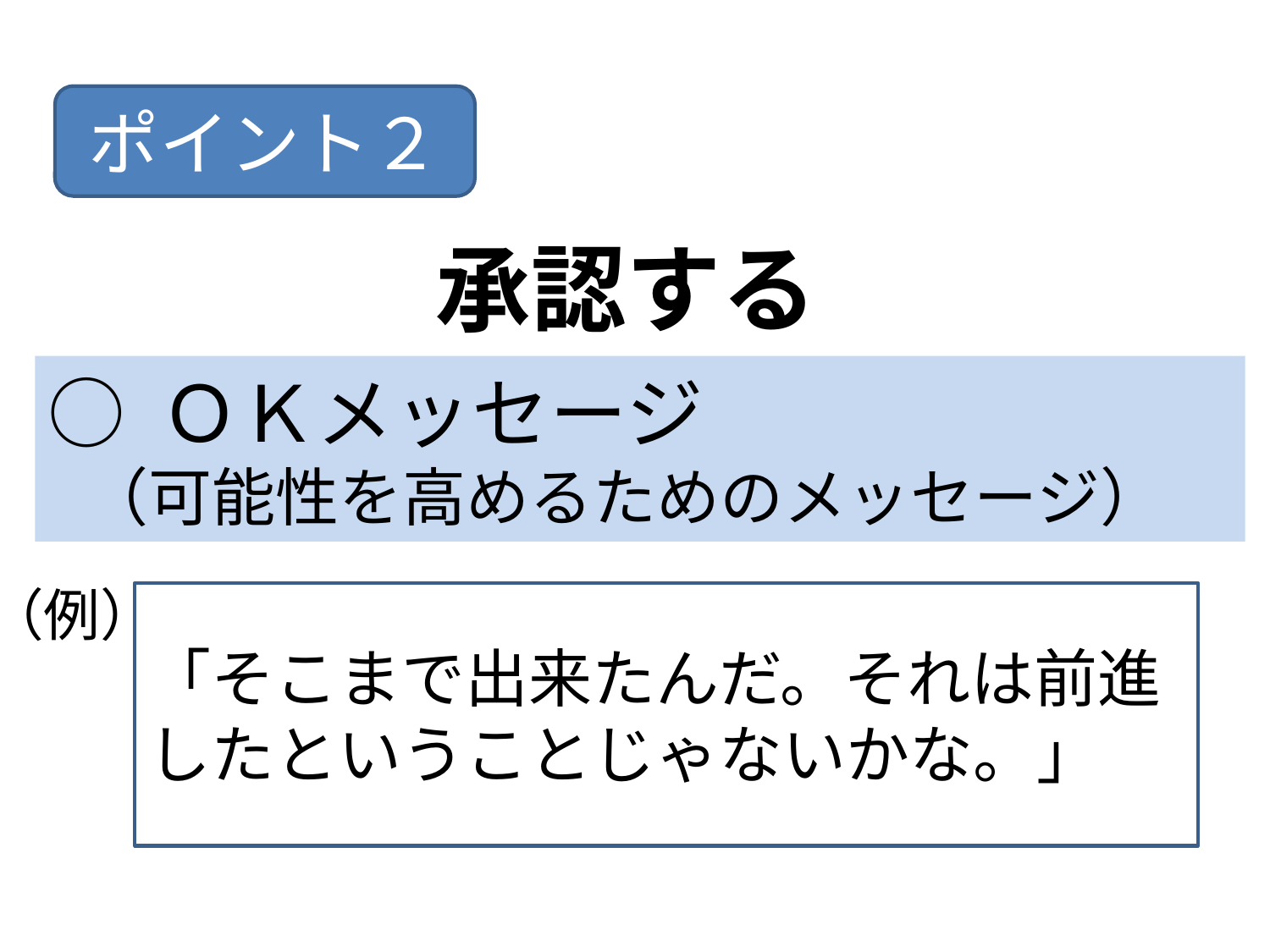

ポイント２
承認する
○ ＯＫメッセージ
（可能性を高めるためのメッセージ）
（例）
「そこまで出来たんだ。それは前進したということじゃないかな。」